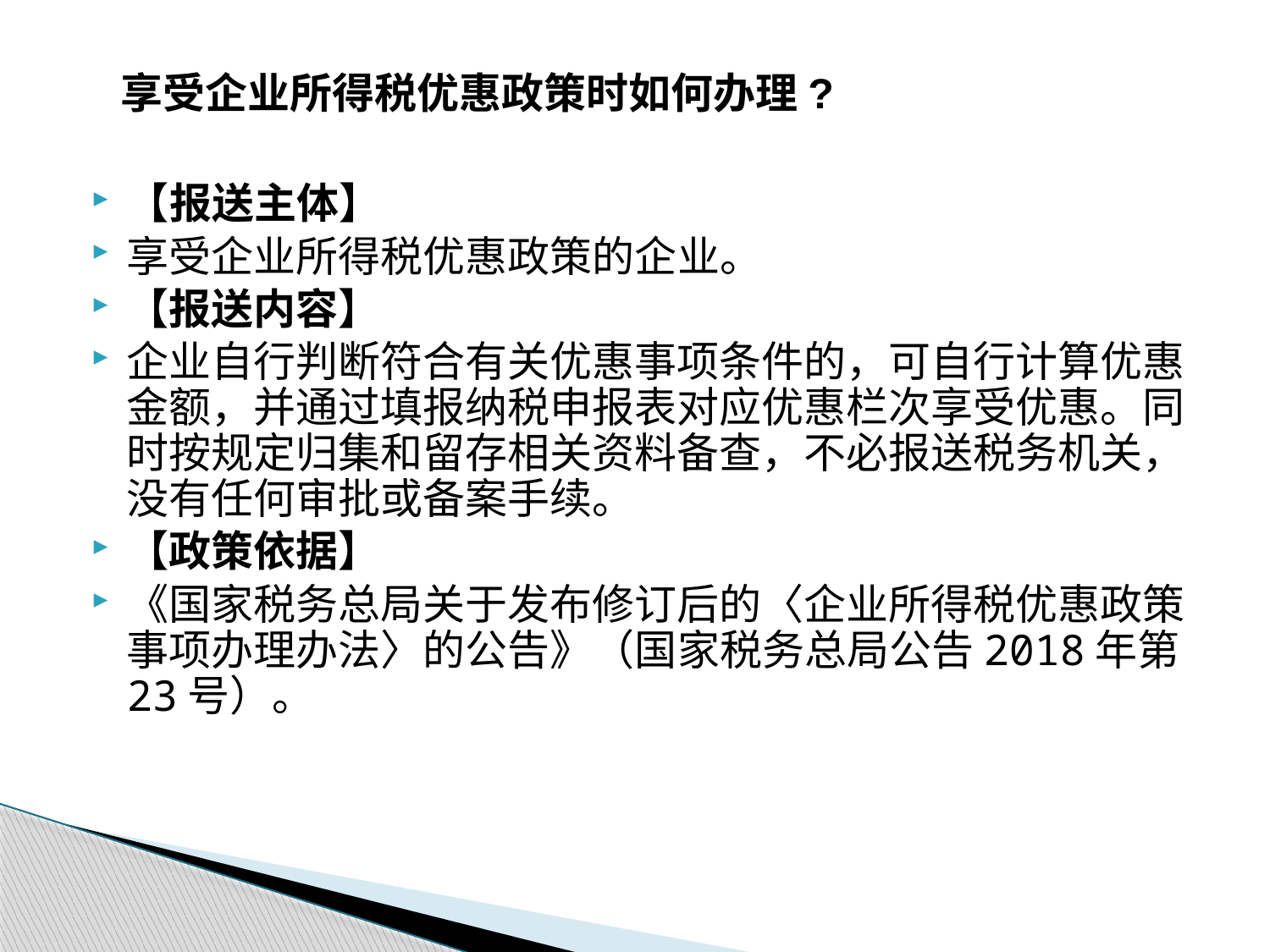

享受企业所得税优惠政策时如何办理?
【报送主体】
享受企业所得税优惠政策的企业。
【报送内容】
企业自行判断符合有关优惠事项条件的，可自行计算优惠金额，并通过填报纳税申报表对应优惠栏次享受优惠。同时按规定归集和留存相关资料备查，不必报送税务机关，没有任何审批或备案手续。
【政策依据】
《国家税务总局关于发布修订后的〈企业所得税优惠政策事项办理办法〉的公告》（国家税务总局公告2018年第23号）。